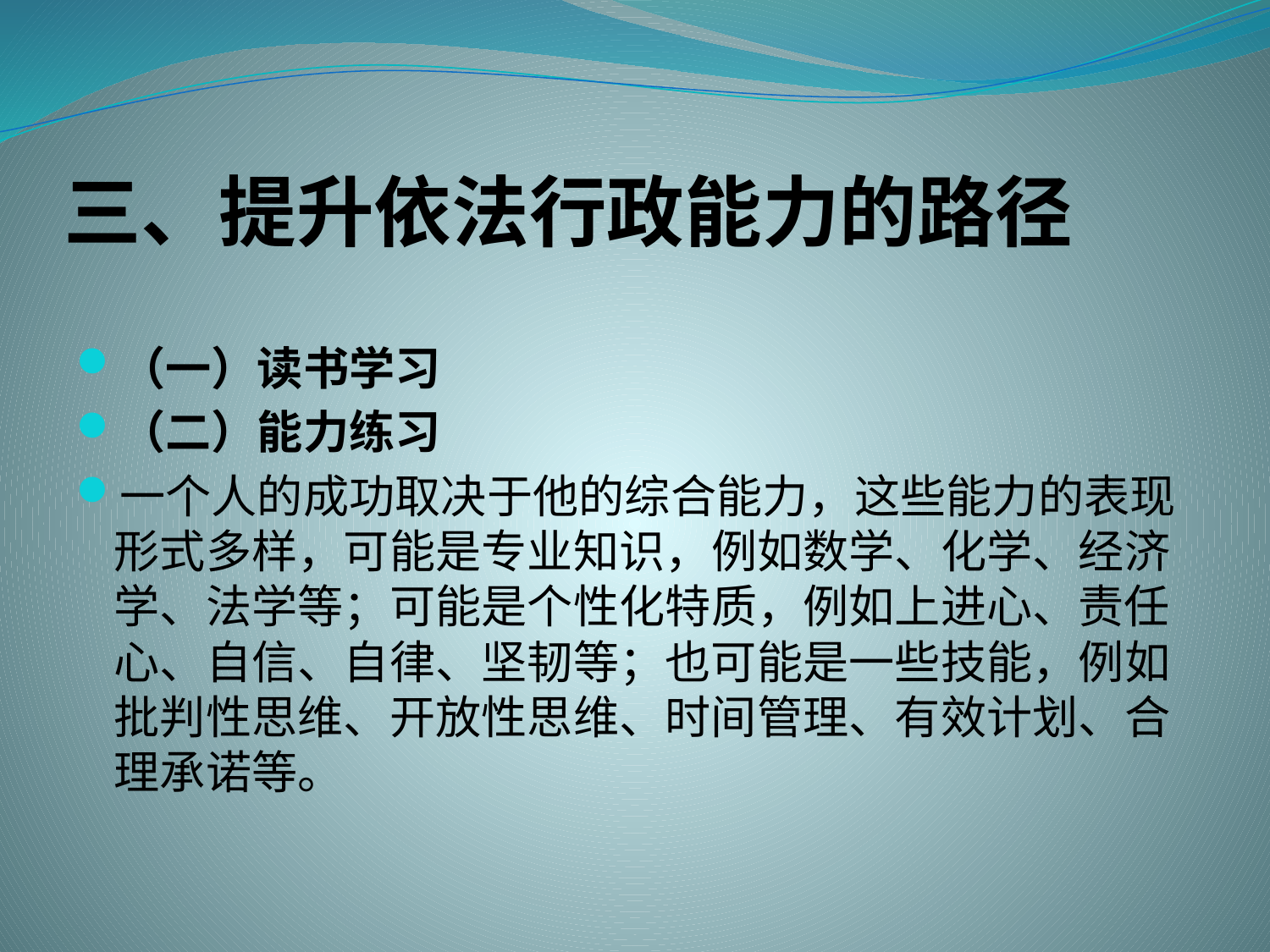

# 三、提升依法行政能力的路径

（一）读书学习
（二）能力练习
一个人的成功取决于他的综合能力，这些能力的表现形式多样，可能是专业知识，例如数学、化学、经济学、法学等；可能是个性化特质，例如上进心、责任心、自信、自律、坚韧等；也可能是一些技能，例如批判性思维、开放性思维、时间管理、有效计划、合理承诺等。